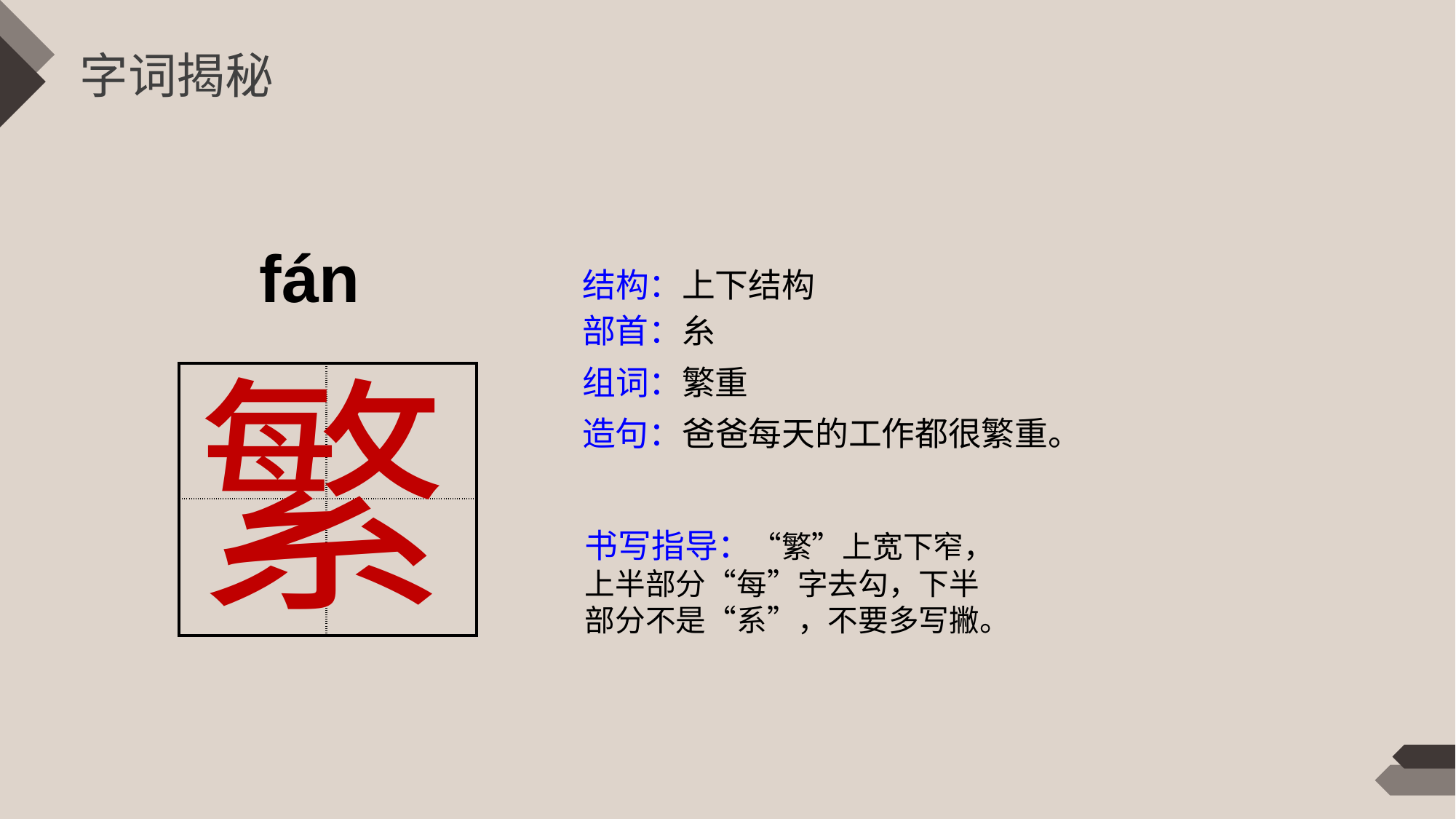

字词揭秘
fán
结构：上下结构
部首：糸
繁
组词：繁重
|  |  |
| --- | --- |
|  |  |
造句：爸爸每天的工作都很繁重。

书写指导：“繁”上宽下窄，上半部分“每”字去勾，下半部分不是“系”，不要多写撇。